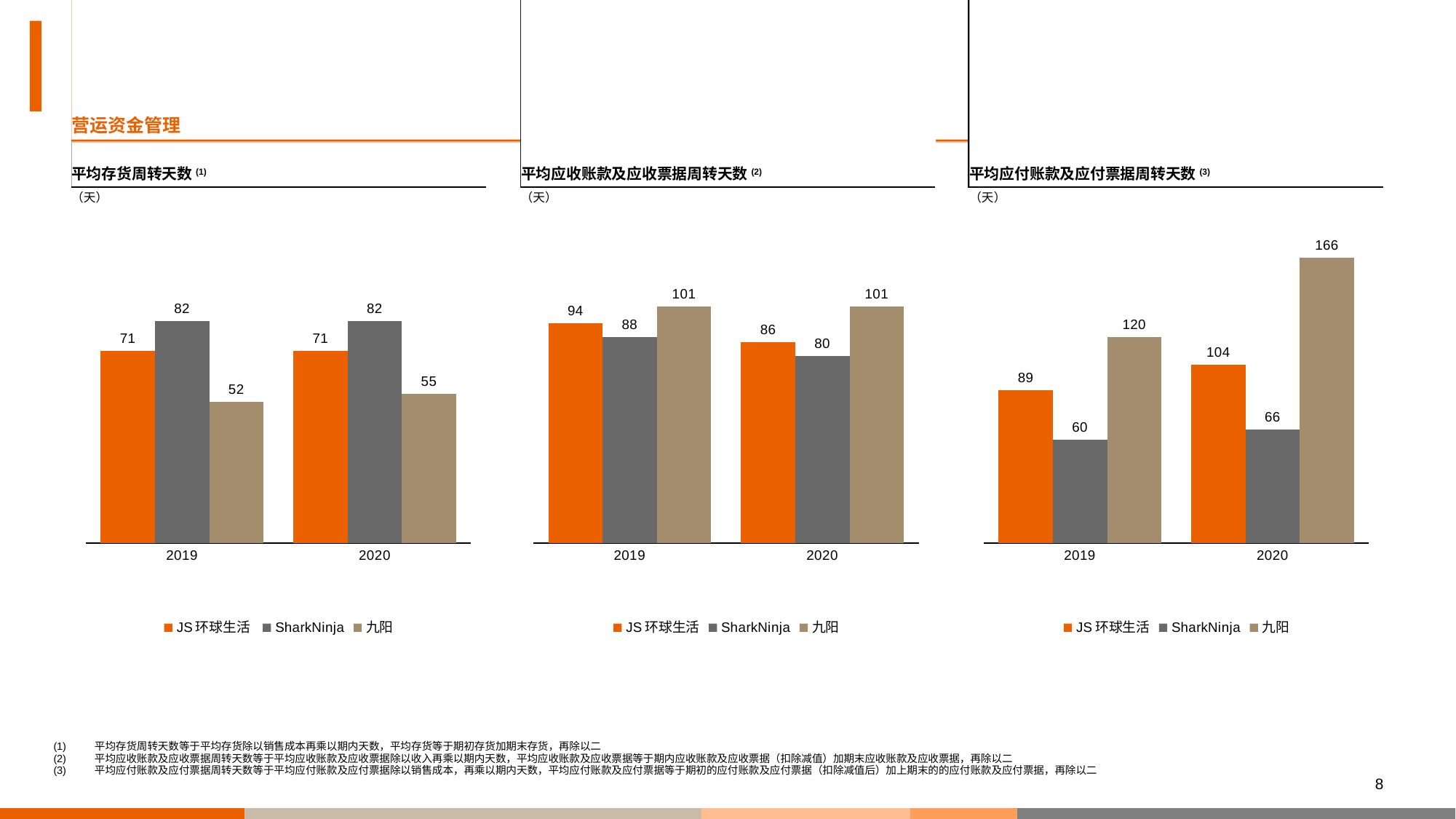

# 营运资金管理
营运资金管理

### Chart

| Category | JS环球生活  | SharkNinja | 九阳 |
|---|---|---|---|
| 2019 | 71.0 | 82.0 | 52.0 |
| 2020 | 71.0 | 82.0 | 55.0 |

### Chart

| Category | JS环球生活 | SharkNinja | 九阳 |
|---|---|---|---|
| 2019 | 94.0 | 88.0 | 101.0 |
| 2020 | 86.0 | 80.0 | 101.0 |

### Chart

| Category | JS环球生活 | SharkNinja | 九阳 |
|---|---|---|---|
| 2019 | 89.0 | 60.0 | 120.0 |
| 2020 | 104.0 | 66.0 | 166.0 |
平均存货周转天数(1)
平均应收账款及应收票据周转天数(2)
平均应付账款及应付票据周转天数(3)
（天）
（天）
（天）
(1)	平均存货周转天数等于平均存货除以销售成本再乘以期内天数，平均存货等于期初存货加期末存货，再除以二
(2)	平均应收账款及应收票据周转天数等于平均应收账款及应收票据除以收入再乘以期内天数，平均应收账款及应收票据等于期内应收账款及应收票据（扣除减值）加期末应收账款及应收票据，再除以二
(3)	平均应付账款及应付票据周转天数等于平均应付账款及应付票据除以销售成本，再乘以期内天数，平均应付账款及应付票据等于期初的应付账款及应付票据（扣除减值后）加上期末的的应付账款及应付票据，再除以二
8